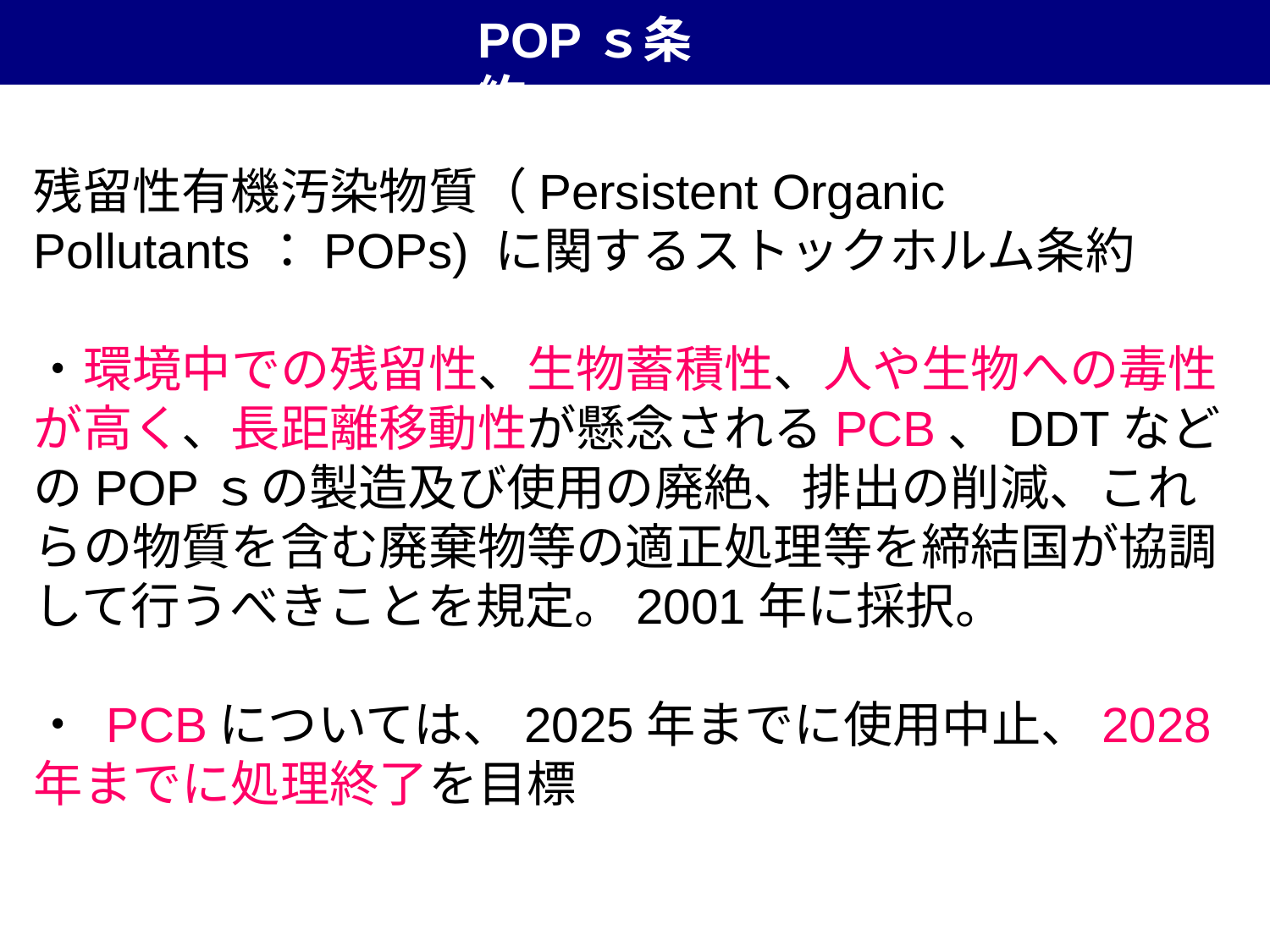

POPｓ条約
残留性有機汚染物質（Persistent Organic Pollutants：POPs) に関するストックホルム条約

・環境中での残留性、生物蓄積性、人や生物への毒性が高く、長距離移動性が懸念されるPCB、DDTなどのPOPｓの製造及び使用の廃絶、排出の削減、これらの物質を含む廃棄物等の適正処理等を締結国が協調して行うべきことを規定。2001年に採択。

・ PCBについては、2025年までに使用中止、2028年までに処理終了を目標